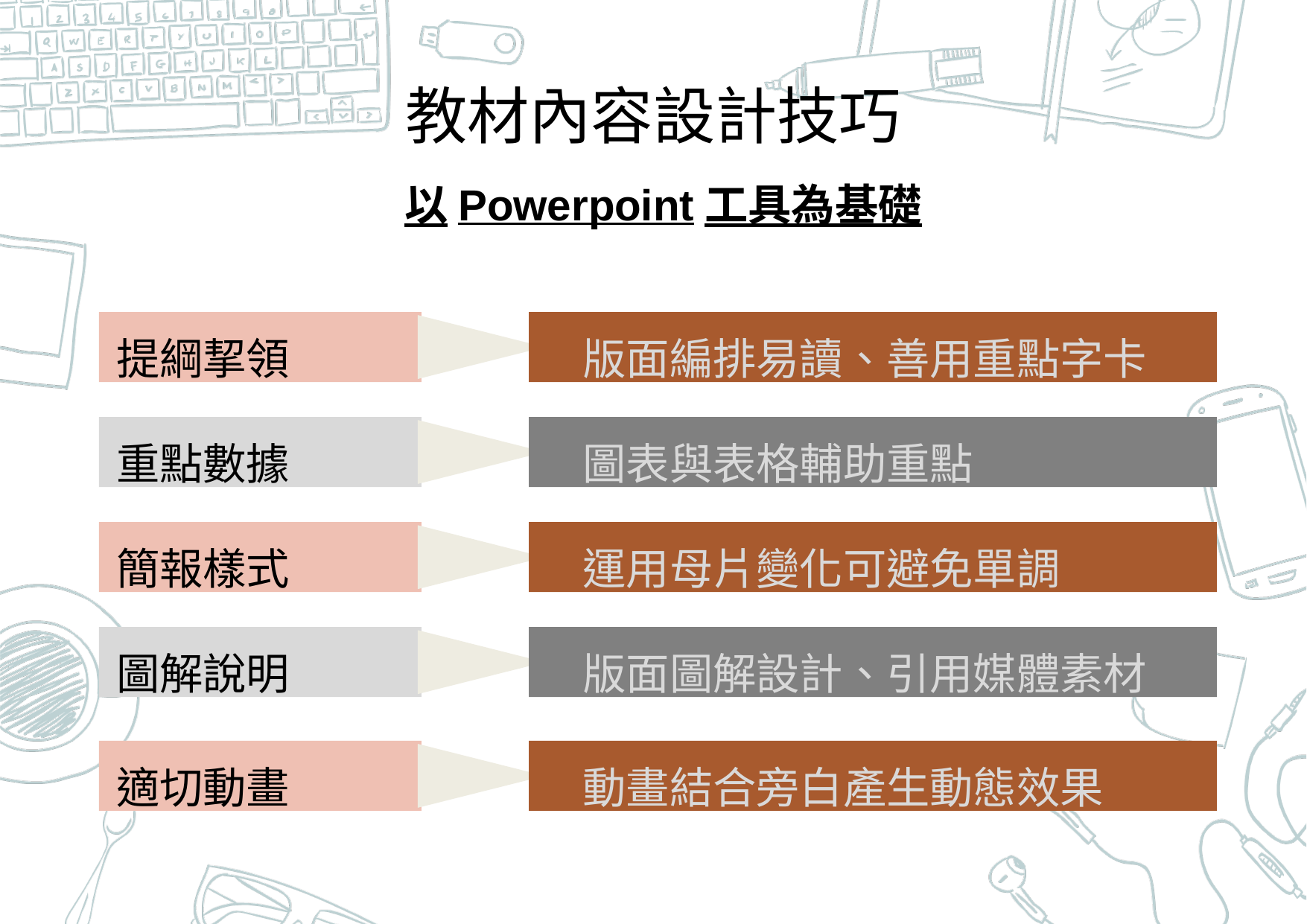

# 教材內容設計技巧
以Powerpoint工具為基礎
提綱挈領
版面編排易讀、善用重點字卡

重點數據
圖表與表格輔助重點

簡報樣式
運用母片變化可避免單調

圖解說明
版面圖解設計、引用媒體素材

適切動畫
動畫結合旁白產生動態效果